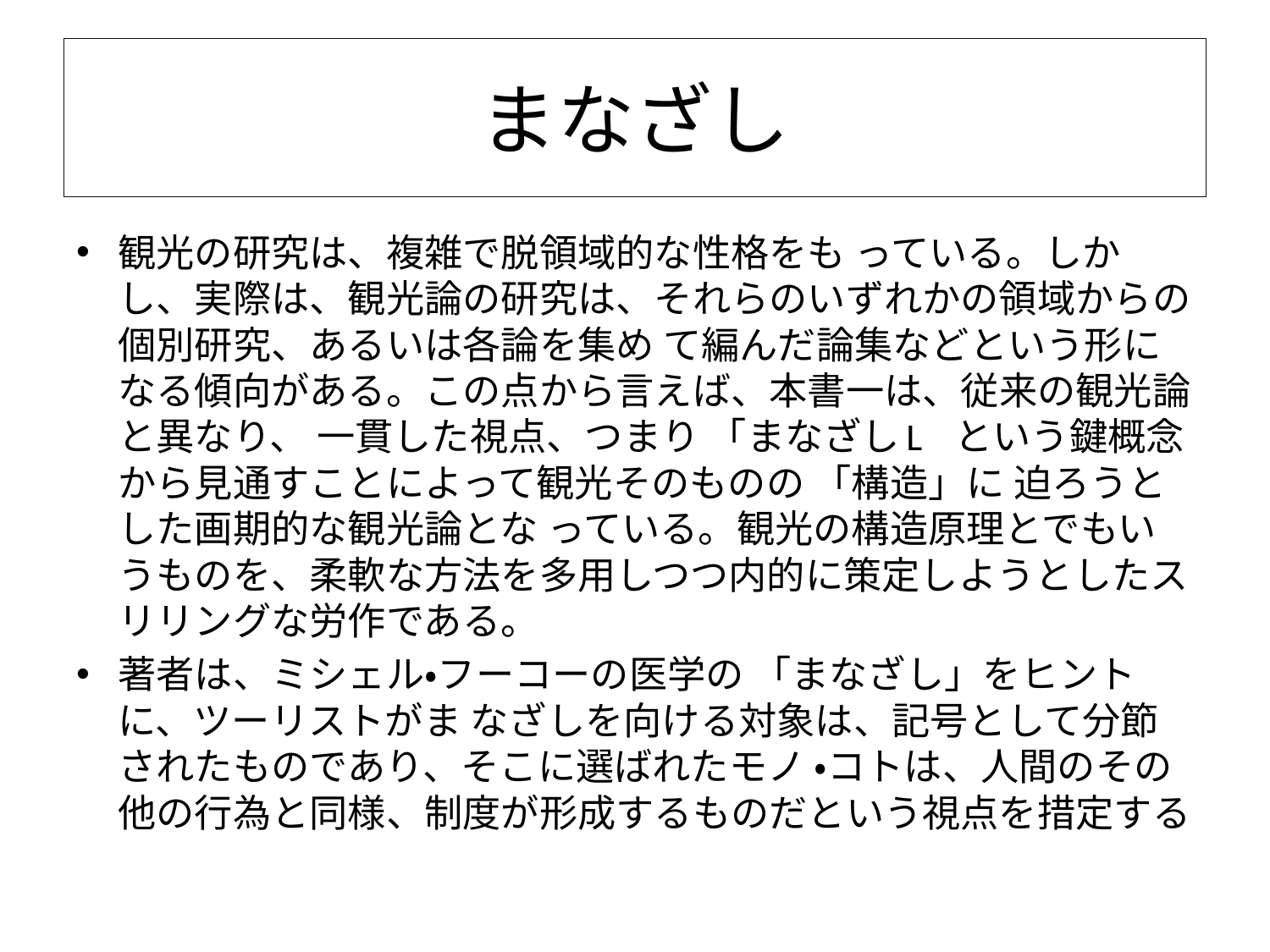

# まなざし
観光の研究は、複雑で脱領域的な性格をも っている。しかし、実際は、観光論の研究は、それらのいずれかの領域からの個別研究、あるいは各論を集め て編んだ論集などという形になる傾向がある。この点から言えば、本書一は、従来の観光論と異なり、 一貫した視点、つまり 「まなざしL   という鍵概念から見通すことによって観光そのものの 「構造」に 迫ろうとした画期的な観光論とな っている。観光の構造原理とでもい うものを、柔軟な方法を多用しつつ内的に策定しようとしたスリリングな労作である。
著者は、ミシェル・フーコーの医学の 「まなざし」をヒントに、ツーリストがま なざしを向ける対象は、記号として分節されたものであり、そこに選ばれたモノ ・コトは、人間のその他の行為と同様、制度が形成するものだという視点を措定する